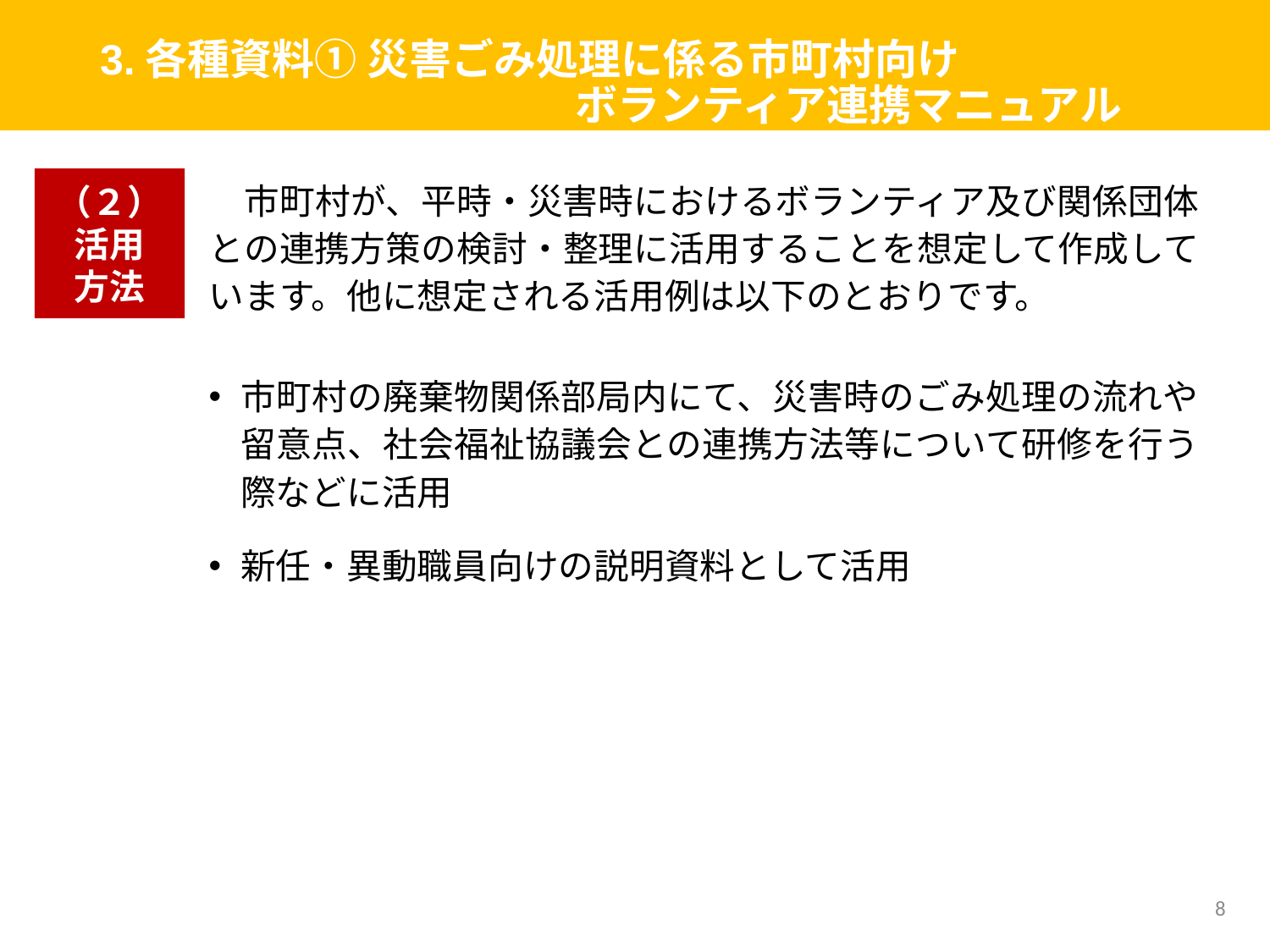

# 3.各種資料① 災害ごみ処理に係る市町村向け 　　　　　　 　　　　　ボランティア連携マニュアル
（２）
活用
方法
　市町村が、平時・災害時におけるボランティア及び関係団体との連携方策の検討・整理に活用することを想定して作成しています。他に想定される活用例は以下のとおりです。

市町村の廃棄物関係部局内にて、災害時のごみ処理の流れや留意点、社会福祉協議会との連携方法等について研修を行う際などに活用

新任・異動職員向けの説明資料として活用

8